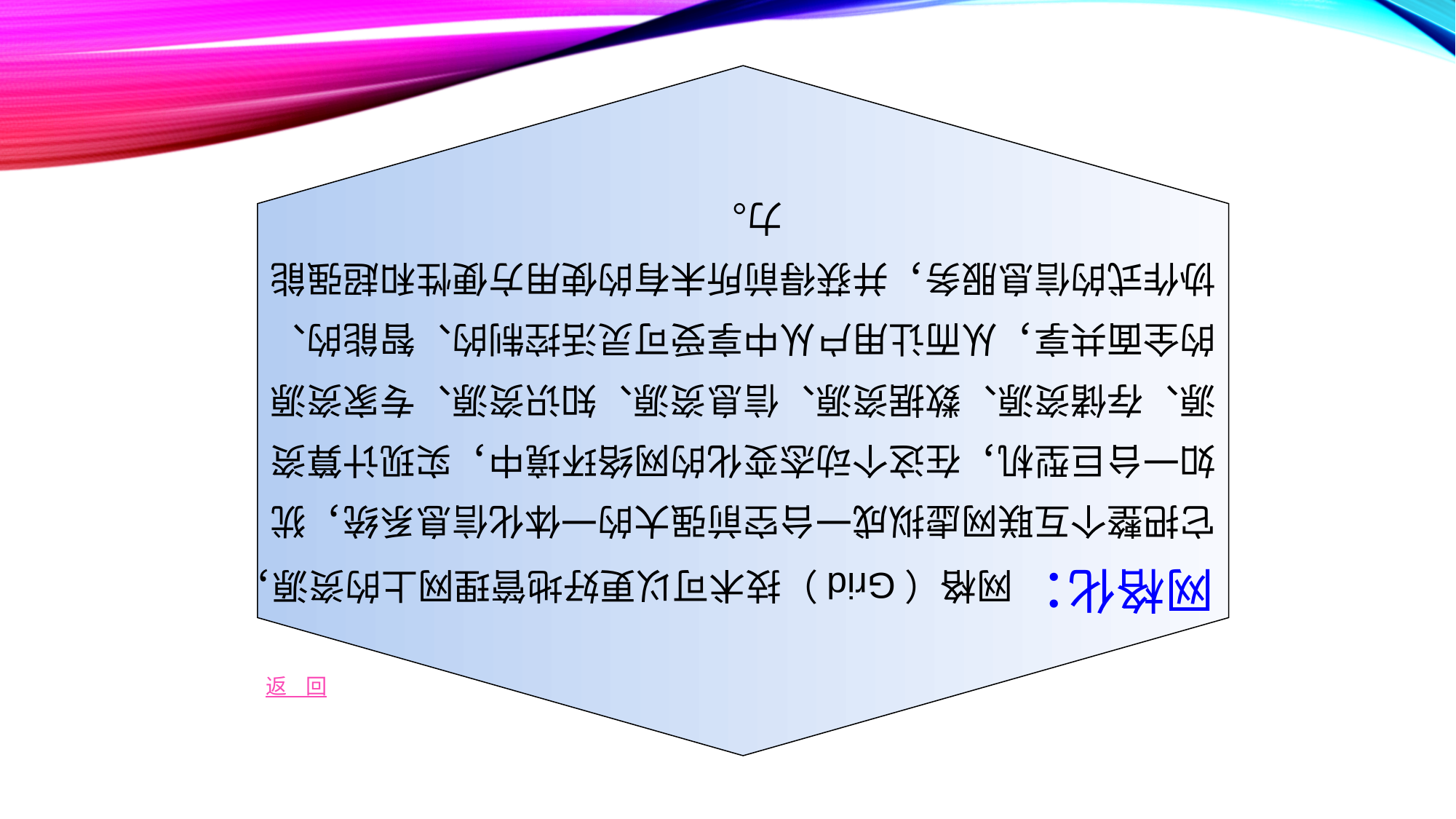

网格化：网格（Grid）技术可以更好地管理网上的资源，它把整个互联网虚拟成一台空前强大的一体化信息系统，犹如一台巨型机，在这个动态变化的网络环境中，实现计算资源、存储资源、数据资源、信息资源、知识资源、专家资源的全面共享，从而让用户从中享受可灵活控制的、智能的、协作式的信息服务，并获得前所未有的使用方便性和超强能力。
返    回